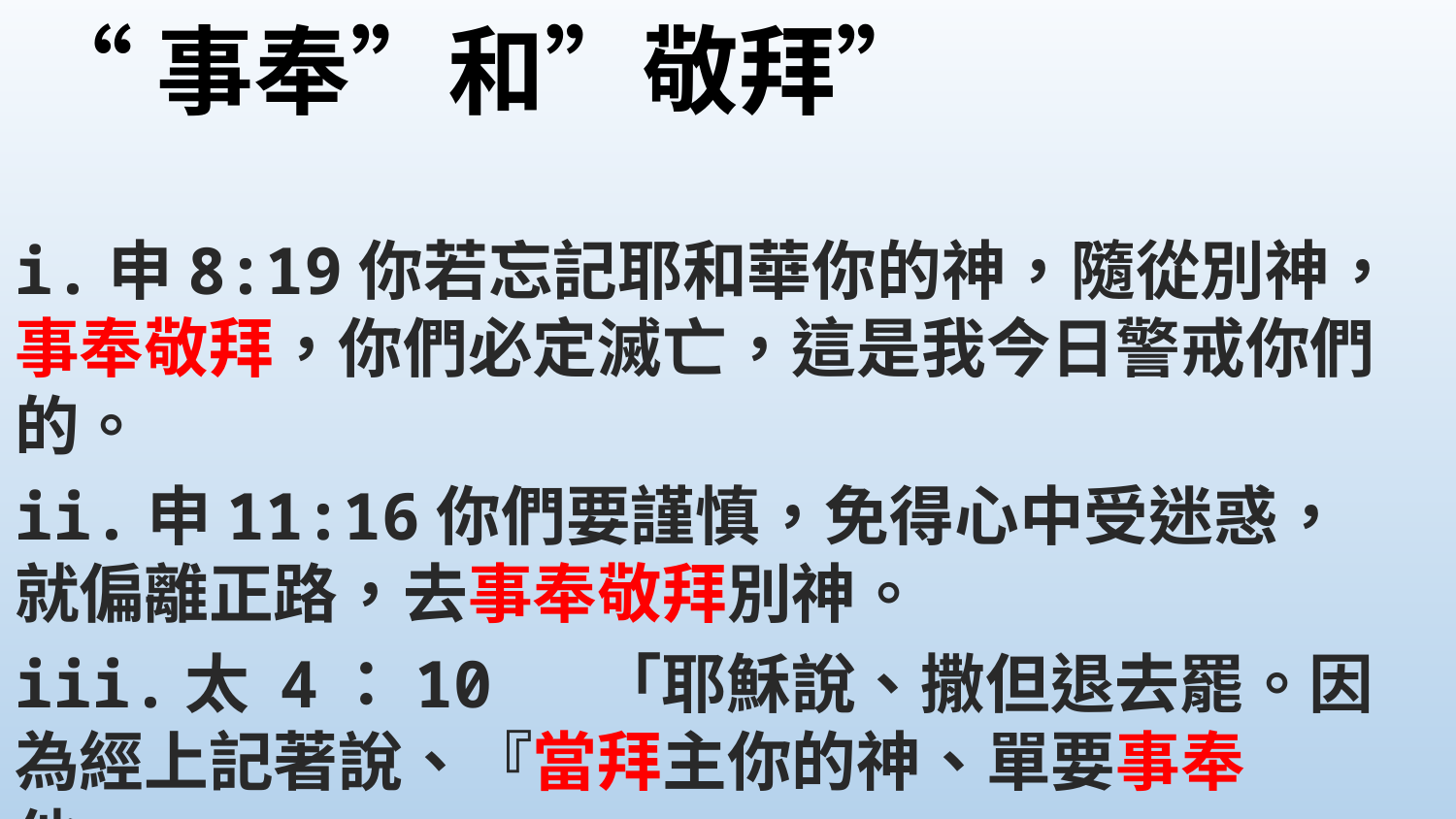

“事奉”和”敬拜”
#
i.申8:19你若忘記耶和華你的神，隨從別神，事奉敬拜，你們必定滅亡，這是我今日警戒你們的。
ii.申11:16你們要謹慎，免得心中受迷惑，就偏離正路，去事奉敬拜別神。
iii.太 4：10	「耶穌說、撒但退去罷。因為經上記著說、『當拜主你的神、單要事奉他』。」